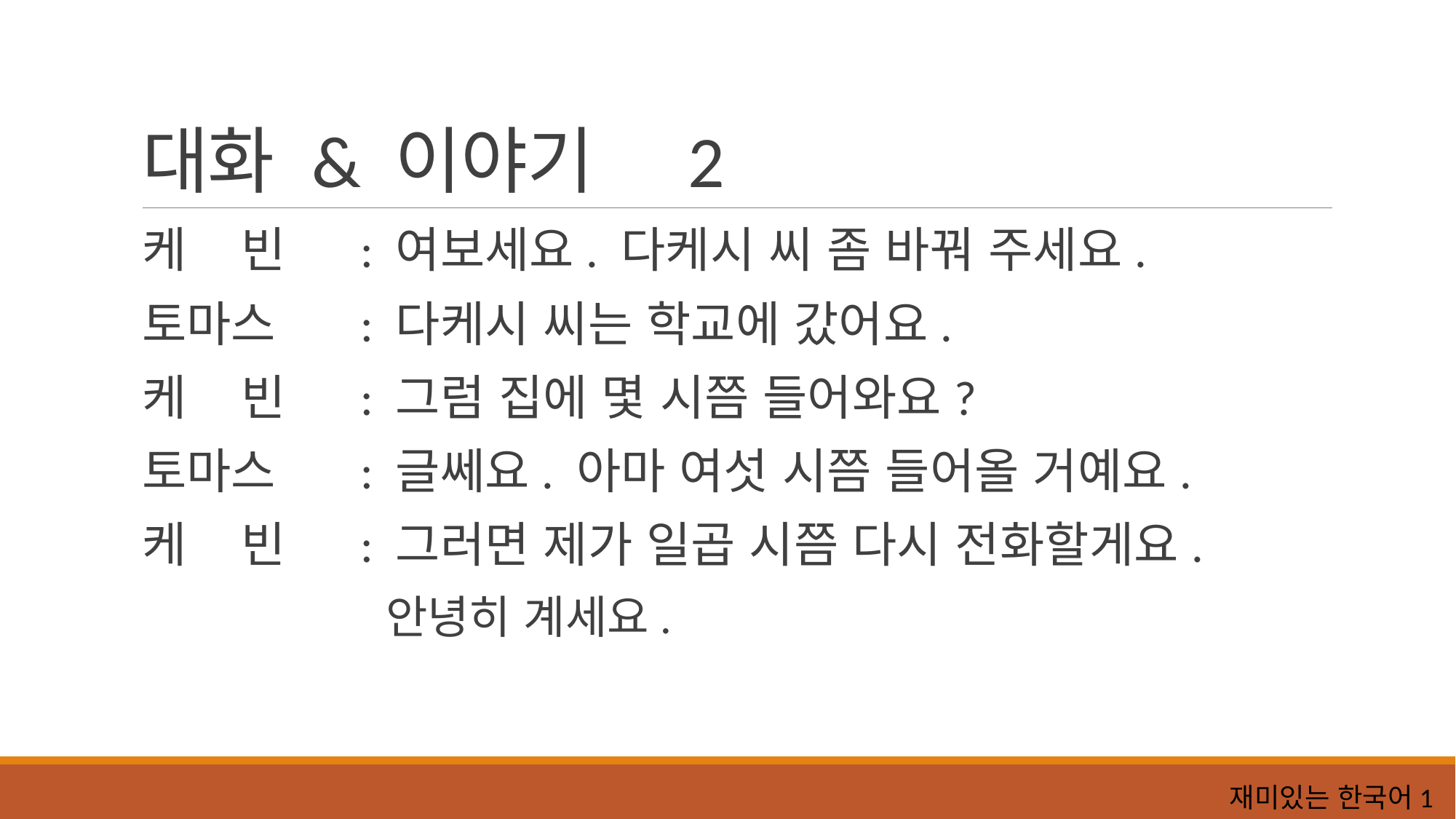

# 대화 & 이야기	2
케    빈	: 여보세요. 다케시 씨 좀 바꿔 주세요.
토마스	: 다케시 씨는 학교에 갔어요.
케    빈	: 그럼 집에 몇 시쯤 들어와요?
토마스	: 글쎄요. 아마 여섯 시쯤 들어올 거예요.
케    빈	: 그러면 제가 일곱 시쯤 다시 전화할게요.
		  안녕히 계세요.
재미있는 한국어1